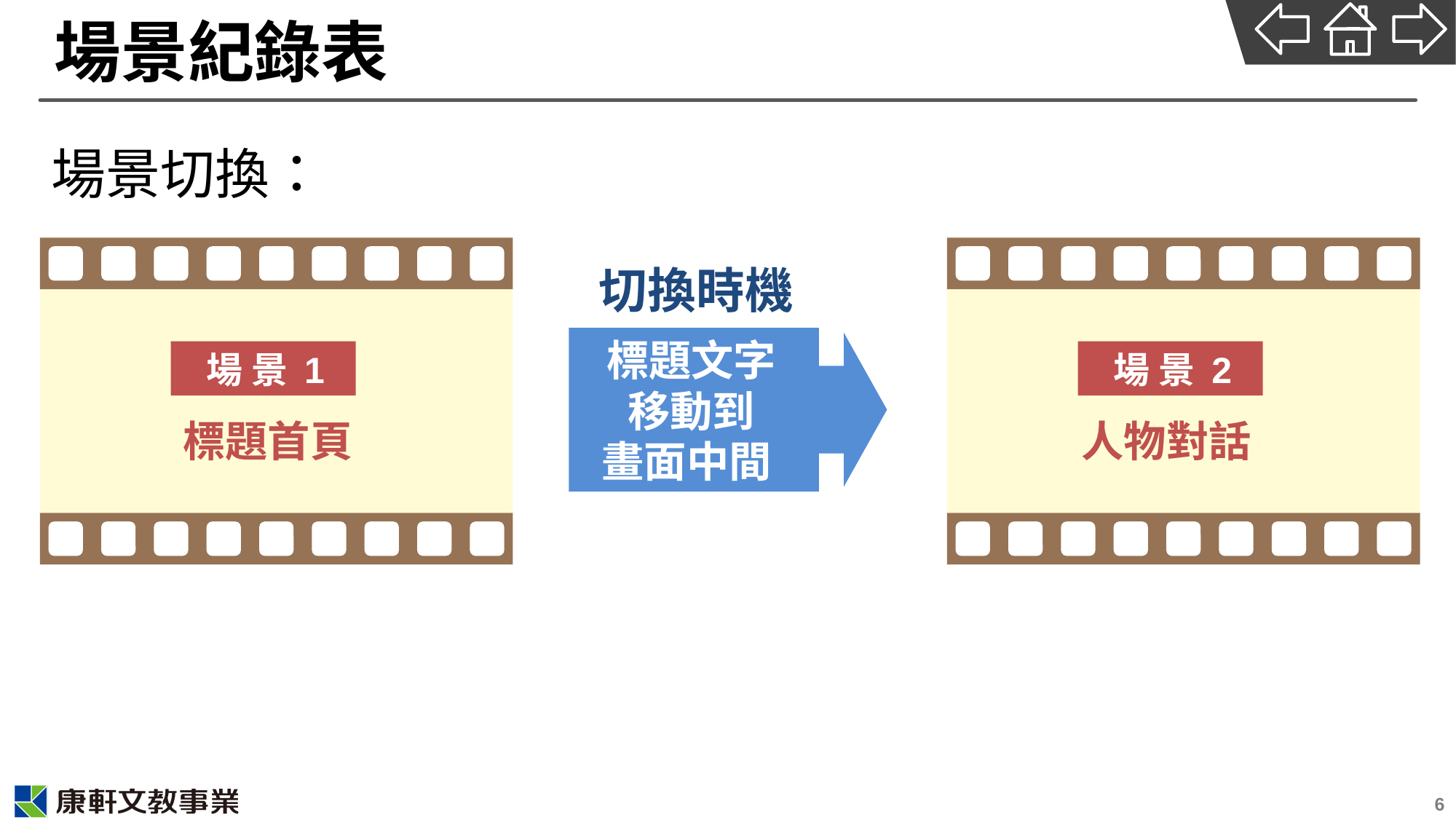

# 場景紀錄表
場景切換：

切換時機

標題文字
移動到
畫面中間
  場 景 1
  場 景 2
標題首頁
人物對話

6